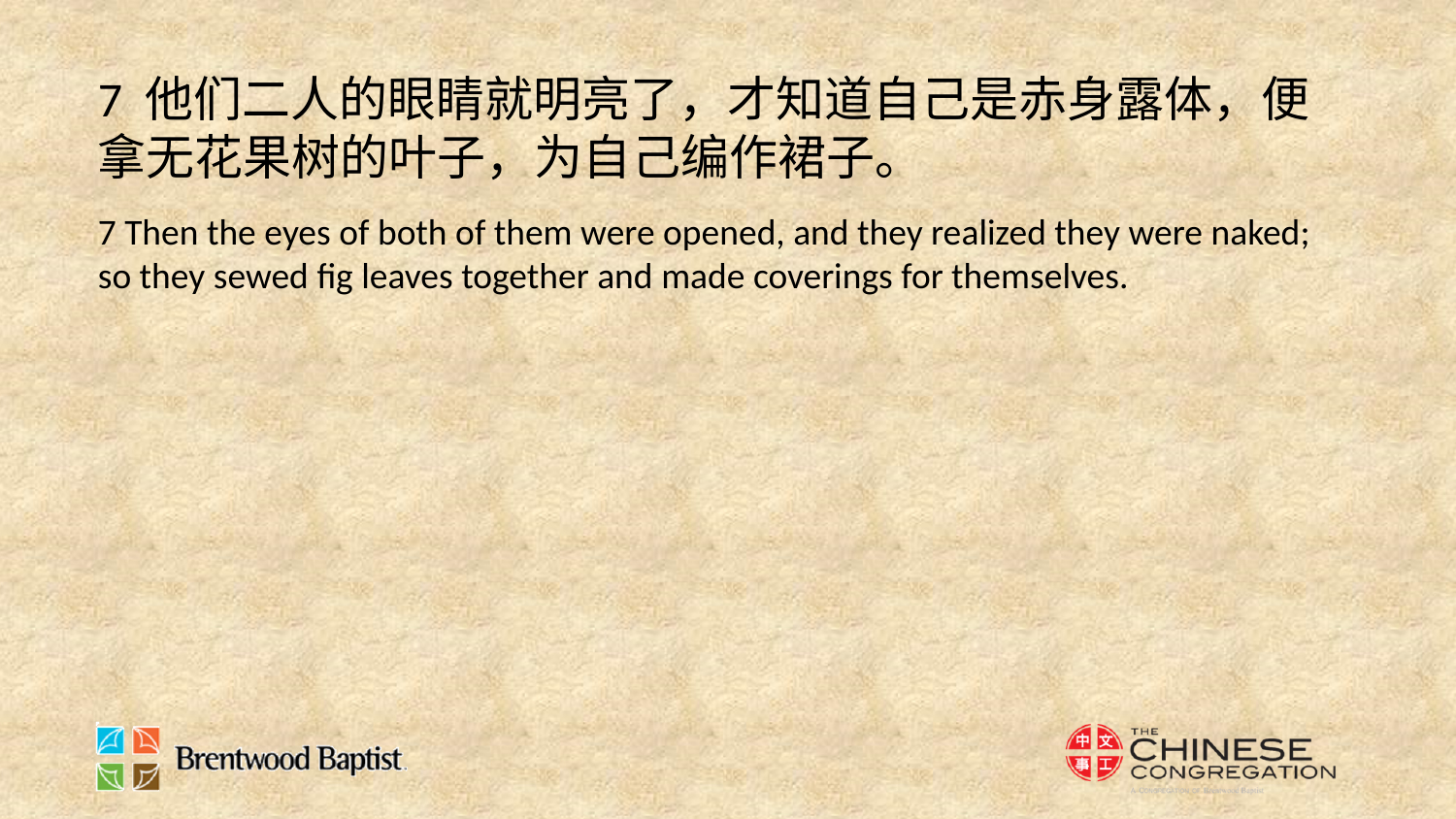

7 他们二人的眼睛就明亮了，才知道自己是赤身露体，便拿无花果树的叶子，为自己编作裙子。

7 Then the eyes of both of them were opened, and they realized they were naked; so they sewed fig leaves together and made coverings for themselves.